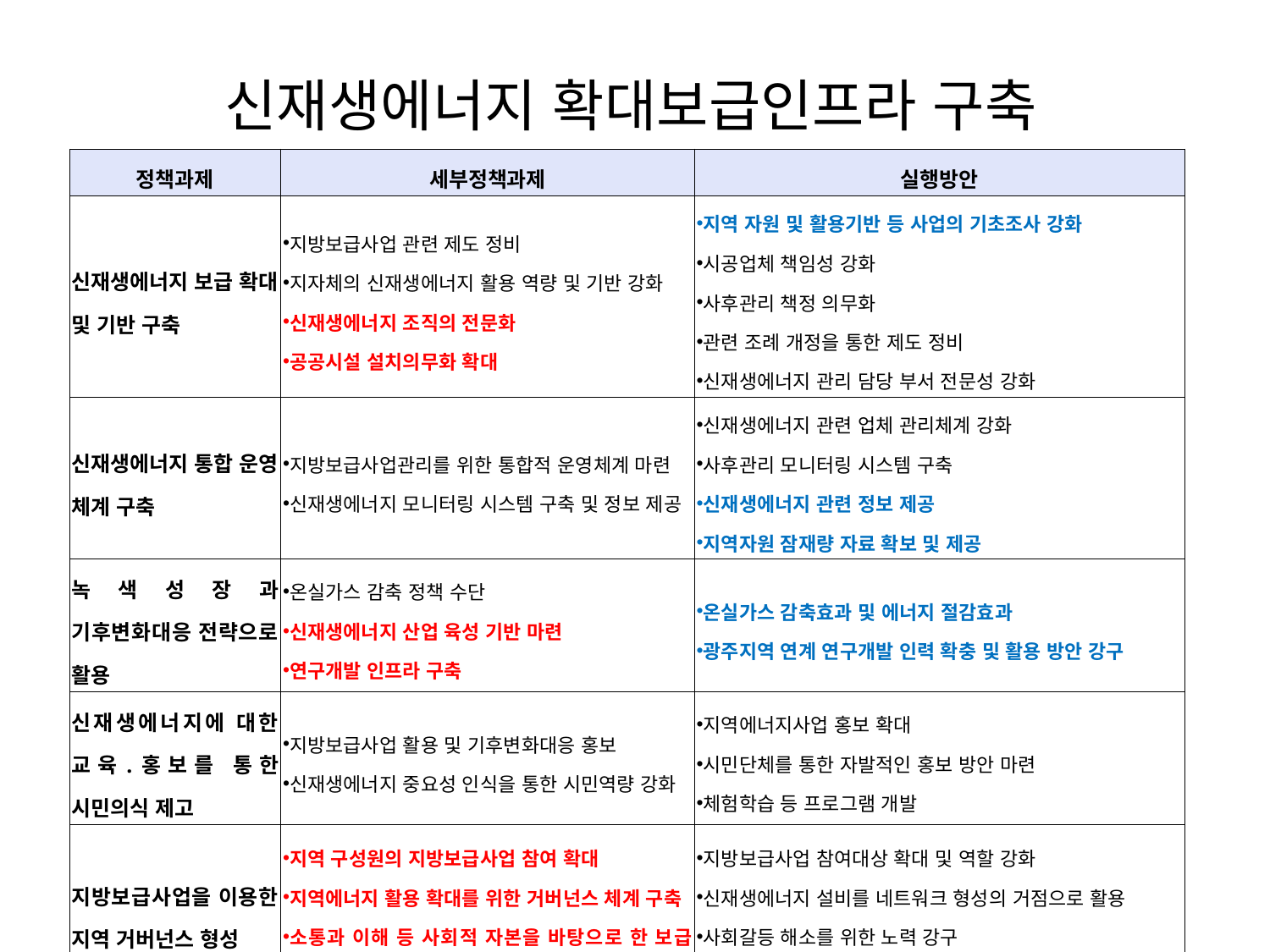

# 신재생에너지 확대보급인프라 구축
| 정책과제 | 세부정책과제 | 실행방안 |
| --- | --- | --- |
| 신재생에너지 보급 확대 및 기반 구축 | 지방보급사업 관련 제도 정비 지자체의 신재생에너지 활용 역량 및 기반 강화 신재생에너지 조직의 전문화 공공시설 설치의무화 확대 | 지역 자원 및 활용기반 등 사업의 기초조사 강화 시공업체 책임성 강화 사후관리 책정 의무화 관련 조례 개정을 통한 제도 정비 신재생에너지 관리 담당 부서 전문성 강화 |
| 신재생에너지 통합 운영 체계 구축 | 지방보급사업관리를 위한 통합적 운영체계 마련 신재생에너지 모니터링 시스템 구축 및 정보 제공 | 신재생에너지 관련 업체 관리체계 강화 사후관리 모니터링 시스템 구축 신재생에너지 관련 정보 제공 지역자원 잠재량 자료 확보 및 제공 |
| 녹색성장과 기후변화대응 전략으로 활용 | 온실가스 감축 정책 수단 신재생에너지 산업 육성 기반 마련 연구개발 인프라 구축 | 온실가스 감축효과 및 에너지 절감효과 광주지역 연계 연구개발 인력 확충 및 활용 방안 강구 |
| 신재생에너지에 대한 교육․홍보를 통한 시민의식 제고 | 지방보급사업 활용 및 기후변화대응 홍보 신재생에너지 중요성 인식을 통한 시민역량 강화 | 지역에너지사업 홍보 확대 시민단체를 통한 자발적인 홍보 방안 마련 체험학습 등 프로그램 개발 |
| 지방보급사업을 이용한 지역 거버넌스 형성 | 지역 구성원의 지방보급사업 참여 확대 지역에너지 활용 확대를 위한 거버넌스 체계 구축 소통과 이해 등 사회적 자본을 바탕으로 한 보급 확대 | 지방보급사업 참여대상 확대 및 역할 강화 신재생에너지 설비를 네트워크 형성의 거점으로 활용 사회갈등 해소를 위한 노력 강구 지역경제 활성화 방안 강구 |